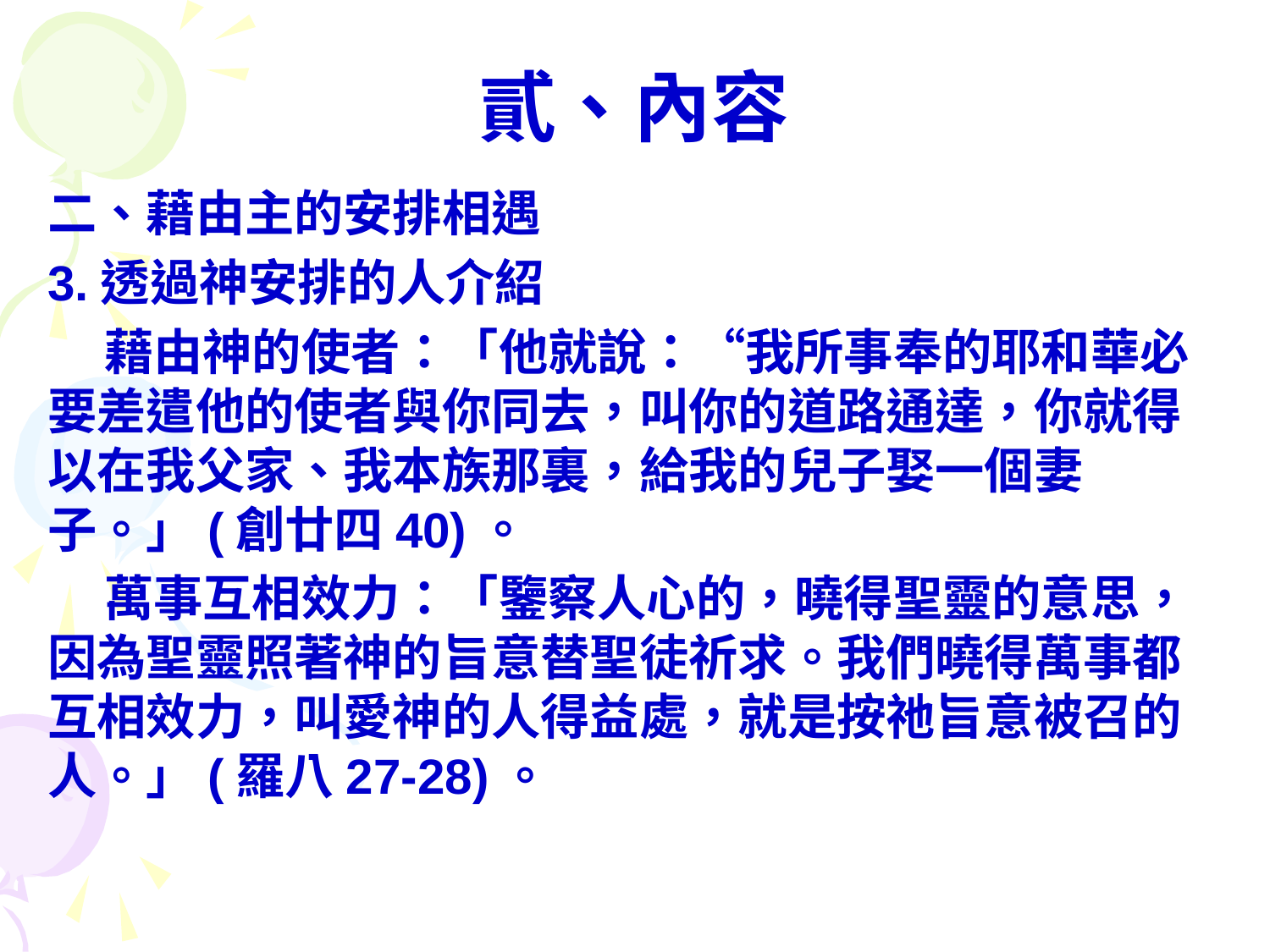

# 貳、內容
二、藉由主的安排相遇
3.透過神安排的人介紹
    藉由神的使者：「他就說：“我所事奉的耶和華必要差遣他的使者與你同去，叫你的道路通達，你就得以在我父家、我本族那裏，給我的兒子娶一個妻子。」(創廿四40)。
    萬事互相效力：「鑒察人心的，曉得聖靈的意思，因為聖靈照著神的旨意替聖徒祈求。我們曉得萬事都互相效力，叫愛神的人得益處，就是按祂旨意被召的人。」(羅八27-28)。